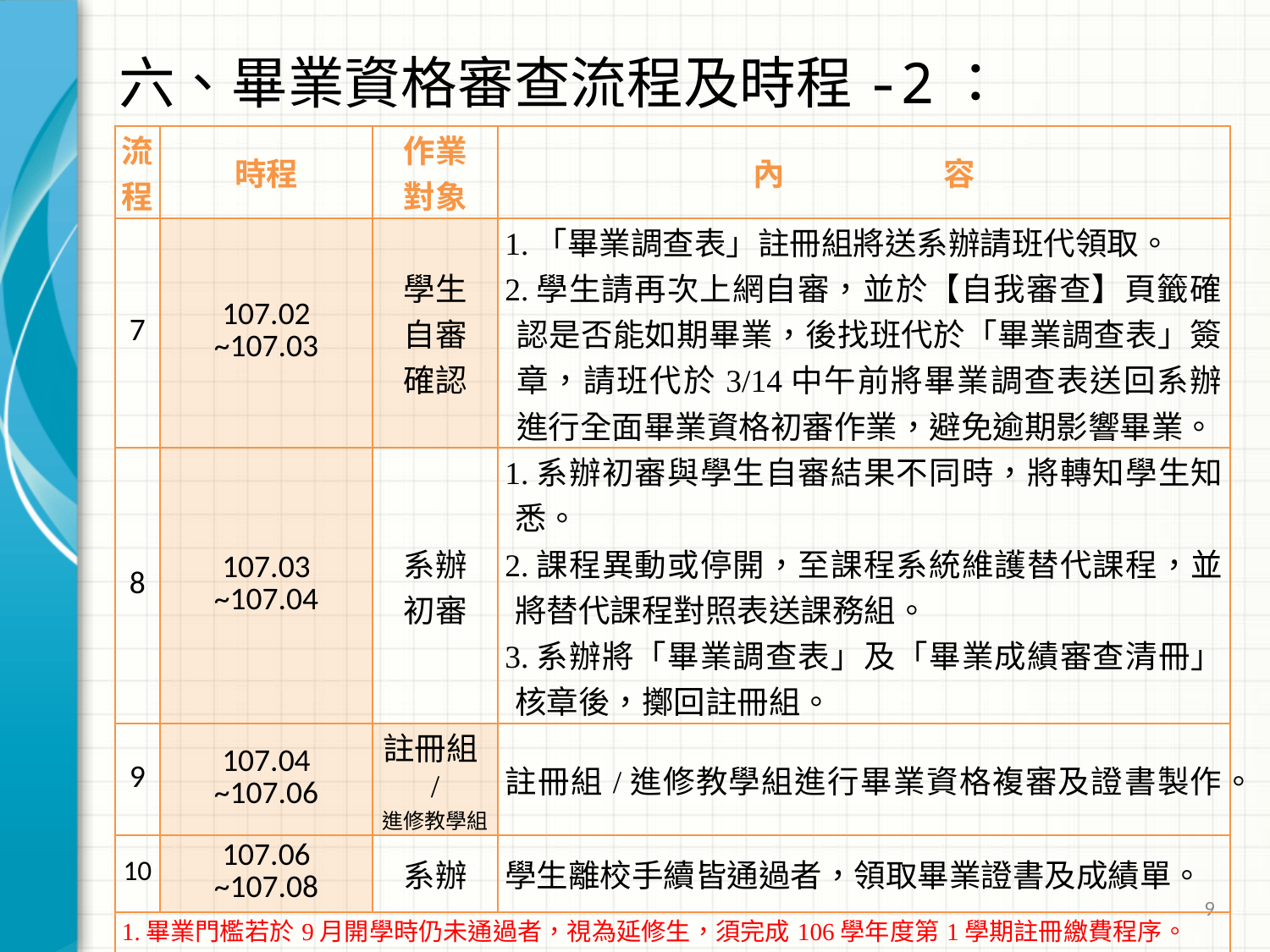

# 六、畢業資格審查流程及時程-2：
| 流程 | 時程 | 作業 對象 | 內　　　　　容 |
| --- | --- | --- | --- |
| 7 | 107.02 ~107.03 | 學生 自審 確認 | 1.「畢業調查表」註冊組將送系辦請班代領取。 2.學生請再次上網自審，並於【自我審查】頁籤確認是否能如期畢業，後找班代於「畢業調查表」簽章，請班代於3/14中午前將畢業調查表送回系辦進行全面畢業資格初審作業，避免逾期影響畢業。 |
| 8 | 107.03 ~107.04 | 系辦 初審 | 1.系辦初審與學生自審結果不同時，將轉知學生知悉。 2.課程異動或停開，至課程系統維護替代課程，並將替代課程對照表送課務組。 3.系辦將「畢業調查表」及「畢業成績審查清冊」核章後，擲回註冊組。 |
| 9 | 107.04 ~107.06 | 註冊組/ 進修教學組 | 註冊組/進修教學組進行畢業資格複審及證書製作。 |
| 10 | 107.06 ~107.08 | 系辦 | 學生離校手續皆通過者，領取畢業證書及成績單。 |
| 1.畢業門檻若於9月開學時仍未通過者，視為延修生，須完成106學年度第1學期註冊繳費程序。 2.外語證照及專業證照，務必將『證照正本』送語言中心及系辦認定，始為通過。 3.審查時程以本校註冊組公告為主。 |  |  |  |
9